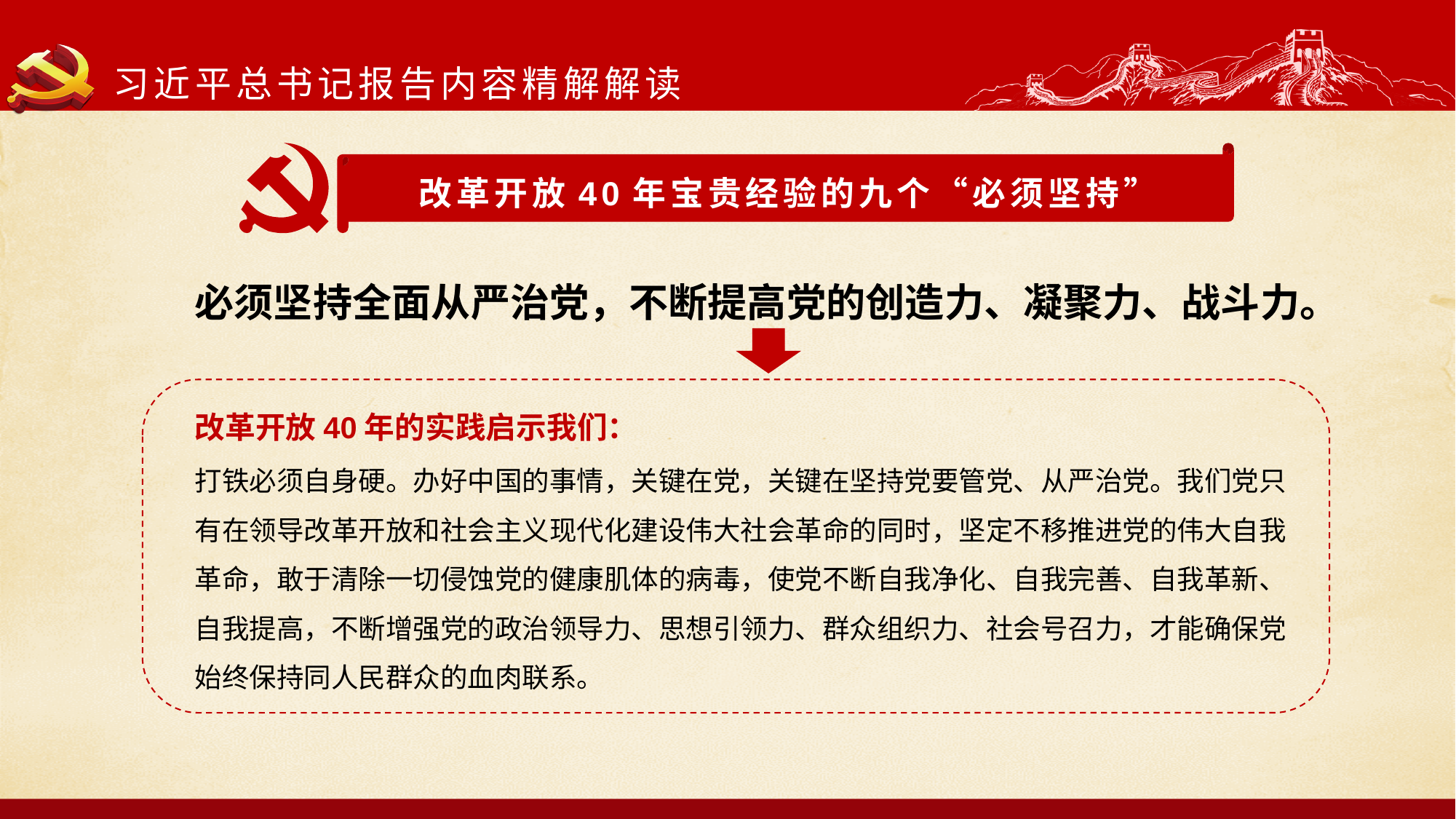

习近平总书记报告内容精解解读

改革开放40年宝贵经验的九个“必须坚持”
必须坚持全面从严治党，不断提高党的创造力、凝聚力、战斗力。

改革开放40年的实践启示我们：
打铁必须自身硬。办好中国的事情，关键在党，关键在坚持党要管党、从严治党。我们党只有在领导改革开放和社会主义现代化建设伟大社会革命的同时，坚定不移推进党的伟大自我革命，敢于清除一切侵蚀党的健康肌体的病毒，使党不断自我净化、自我完善、自我革新、自我提高，不断增强党的政治领导力、思想引领力、群众组织力、社会号召力，才能确保党始终保持同人民群众的血肉联系。